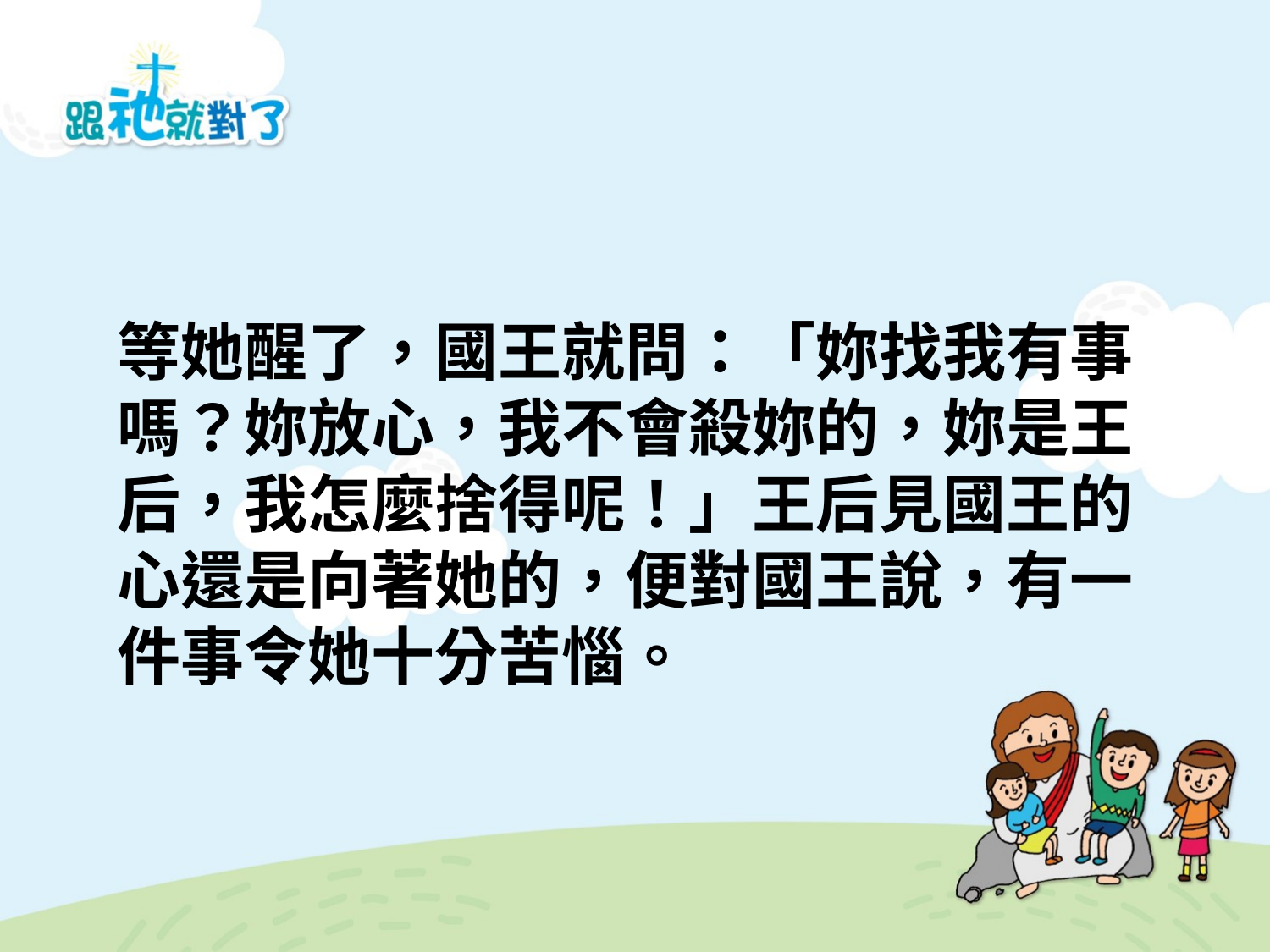

等她醒了，國王就問：「妳找我有事嗎？妳放心，我不會殺妳的，妳是王后，我怎麼捨得呢！」王后見國王的心還是向著她的，便對國王說，有一件事令她十分苦惱。